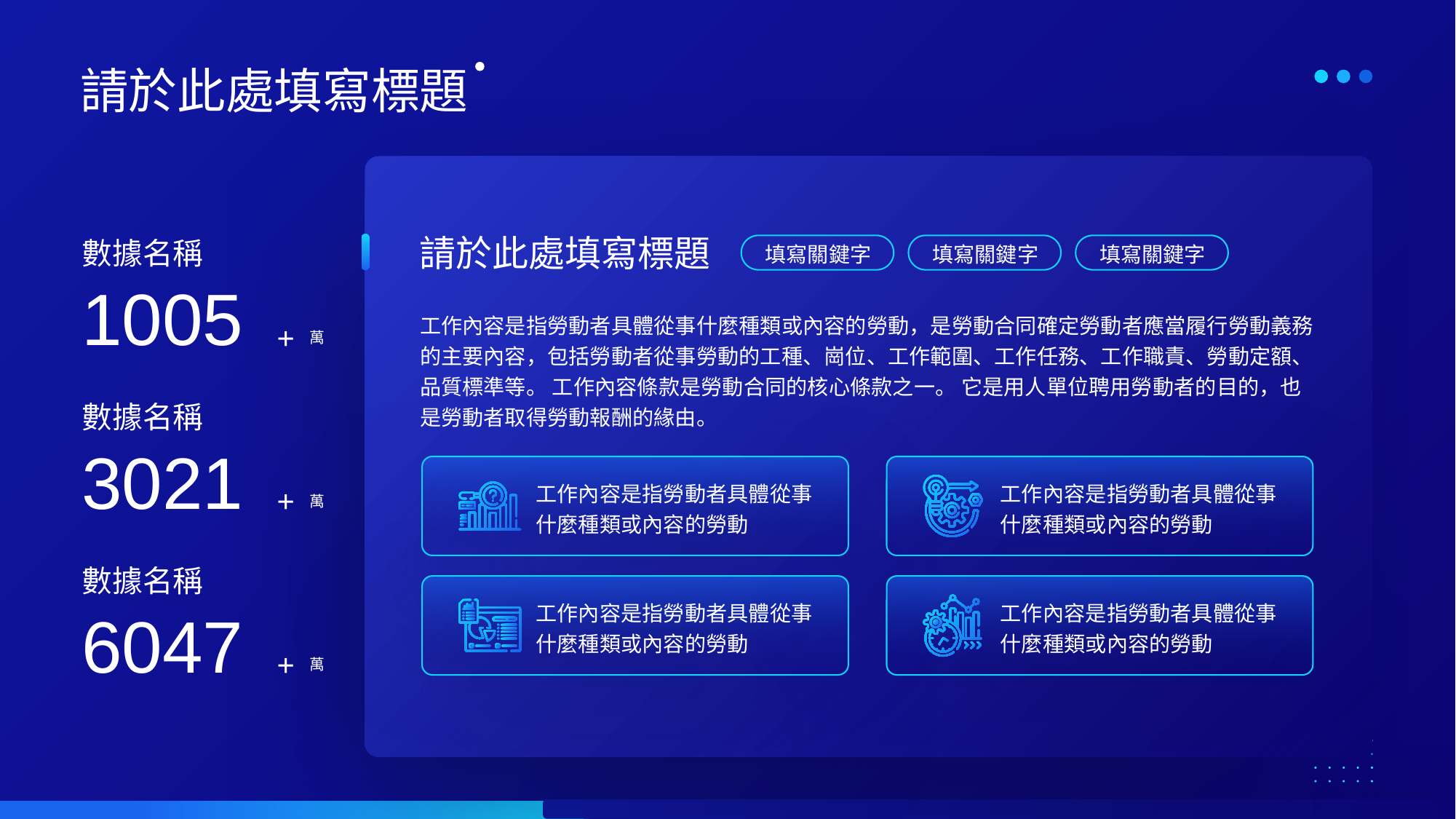

請於此處填寫標題

請於此處填寫標題
數據名稱

填寫關鍵字

填寫關鍵字

填寫關鍵字
1005
工作內容是指勞動者具體從事什麼種類或內容的勞動，是勞動合同確定勞動者應當履行勞動義務的主要內容，包括勞動者從事勞動的工種、崗位、工作範圍、工作任務、工作職責、勞動定額、品質標準等。 工作內容條款是勞動合同的核心條款之一。 它是用人單位聘用勞動者的目的，也是勞動者取得勞動報酬的緣由。
+
萬
數據名稱
3021

工作內容是指勞動者具體從事什麼種類或內容的勞動
工作內容是指勞動者具體從事什麼種類或內容的勞動

+

萬
數據名稱

工作內容是指勞動者具體從事什麼種類或內容的勞動
工作內容是指勞動者具體從事什麼種類或內容的勞動

6047

+
萬